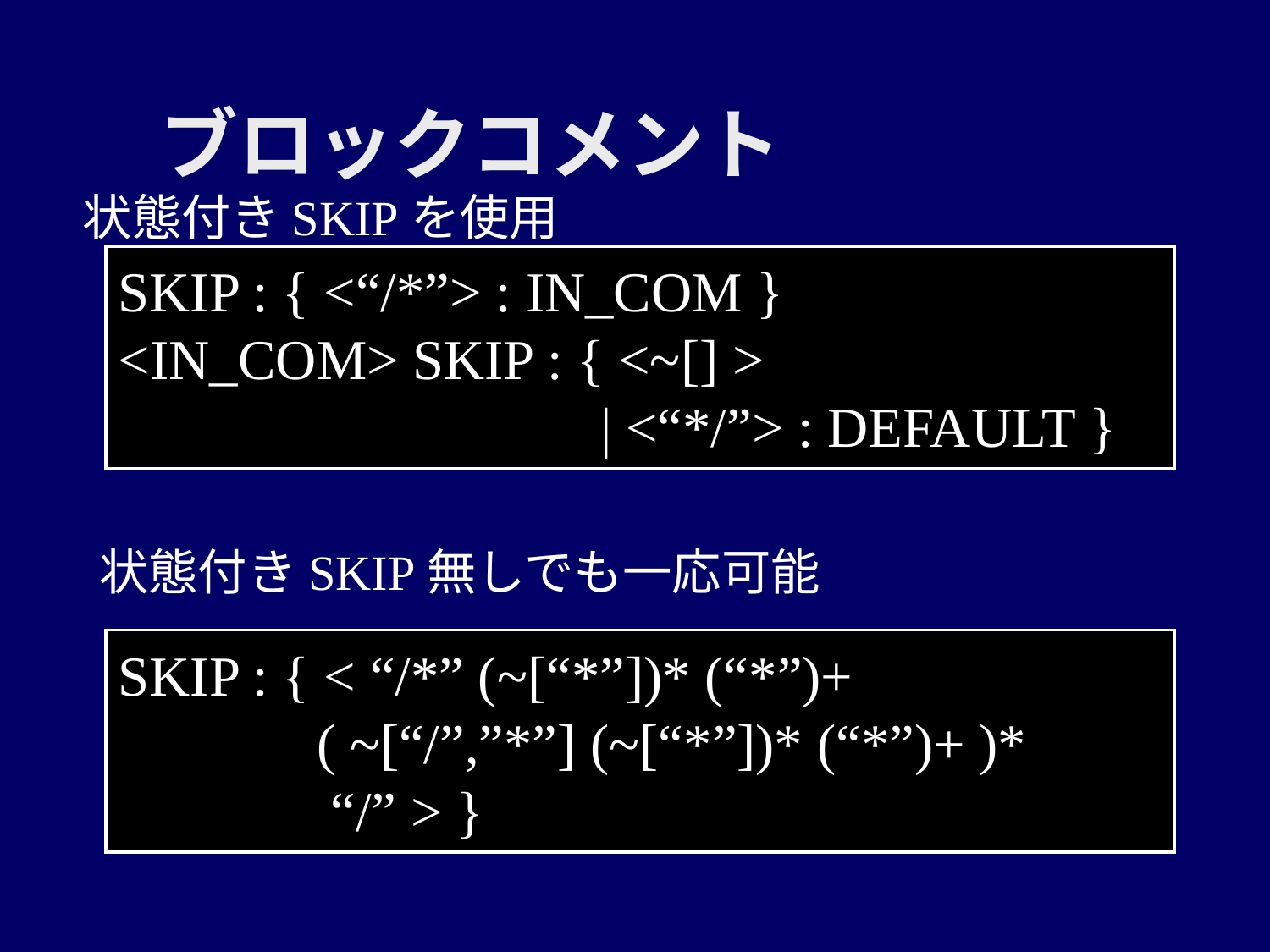

# ブロックコメント
状態付きSKIPを使用
SKIP : { <“/*”> : IN_COM }
<IN_COM> SKIP : { <~[] >
                                  | <“*/”> : DEFAULT }
状態付きSKIP無しでも一応可能
SKIP : { < “/*” (~[“*”])* (“*”)+
              ( ~[“/”,”*”] (~[“*”])* (“*”)+ )*
               “/” > }